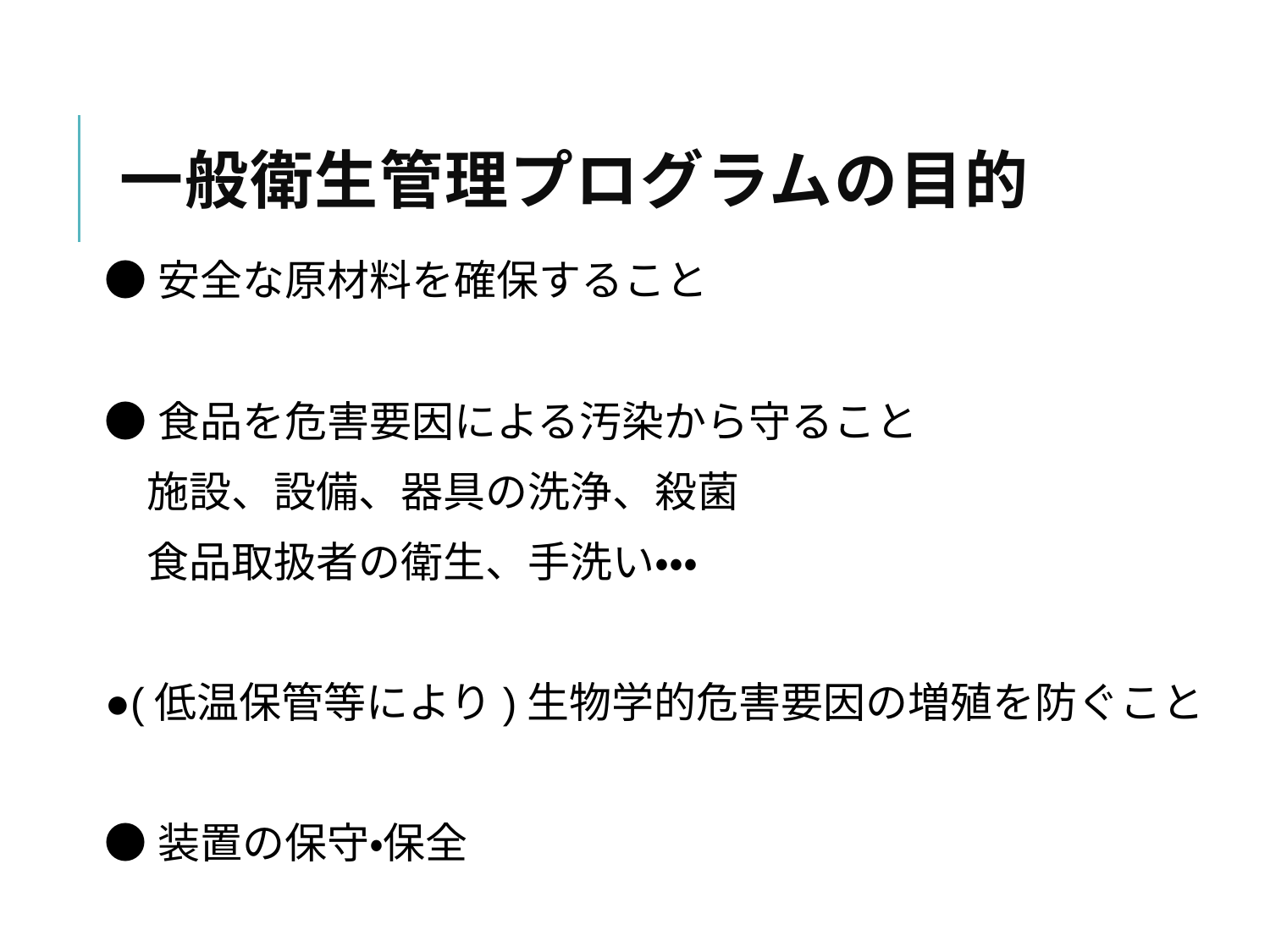

# 一般衛生管理プログラムの目的
●安全な原材料を確保すること

●食品を危害要因による汚染から守ること
　施設、設備、器具の洗浄、殺菌
　食品取扱者の衛生、手洗い・・・

●(低温保管等により)生物学的危害要因の増殖を防ぐこと

●装置の保守・保全